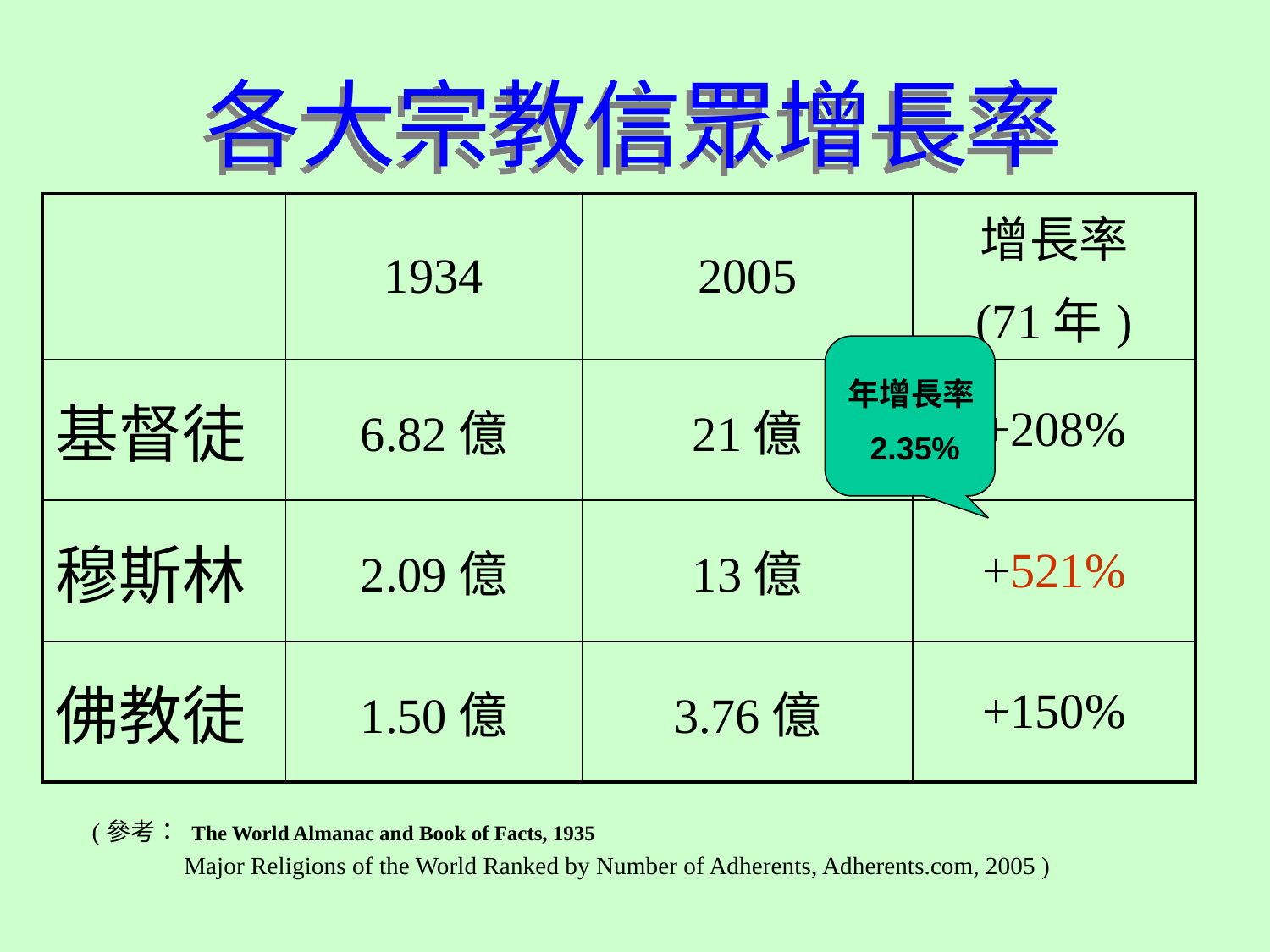

# 各大宗教信眾增長率
|  | 1934 | 2005 | 增長率 (71年) |
| --- | --- | --- | --- |
| 基督徒 | 6.82億 | 21億 | +208% |
| 穆斯林 | 2.09億 | 13億 | +521% |
| 佛教徒 | 1.50億 | 3.76億 | +150% |

年增長率
2.35%
(參考： The World Almanac and Book of Facts, 1935
               Major Religions of the World Ranked by Number of Adherents, Adherents.com, 2005 )